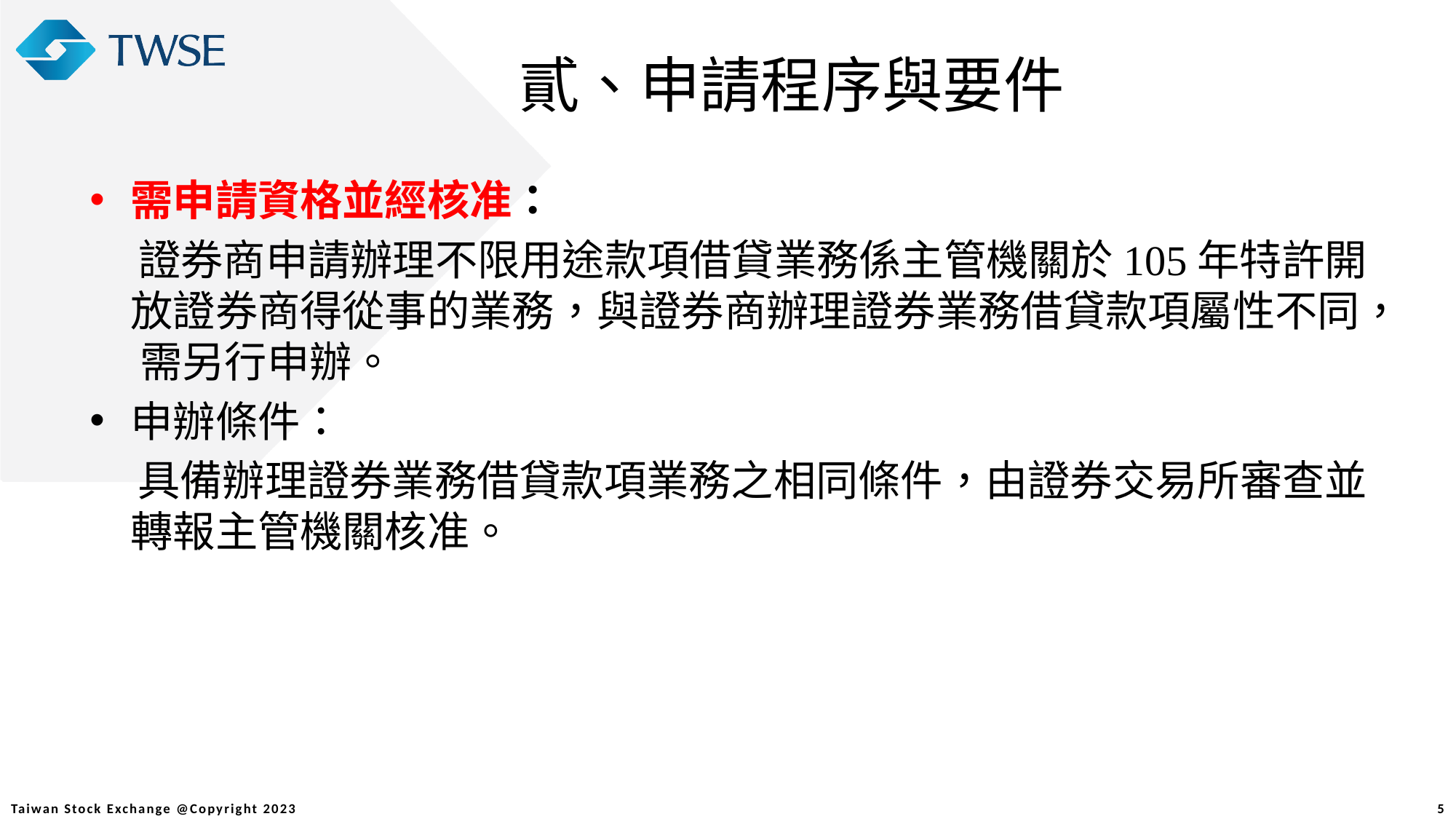

貳、申請程序與要件
需申請資格並經核准：
    證券商申請辦理不限用途款項借貸業務係主管機關於105年特許開放證券商得從事的業務，與證券商辦理證券業務借貸款項屬性不同， 需另行申辦。
申辦條件：
    具備辦理證券業務借貸款項業務之相同條件，由證券交易所審查並轉報主管機關核准。

5